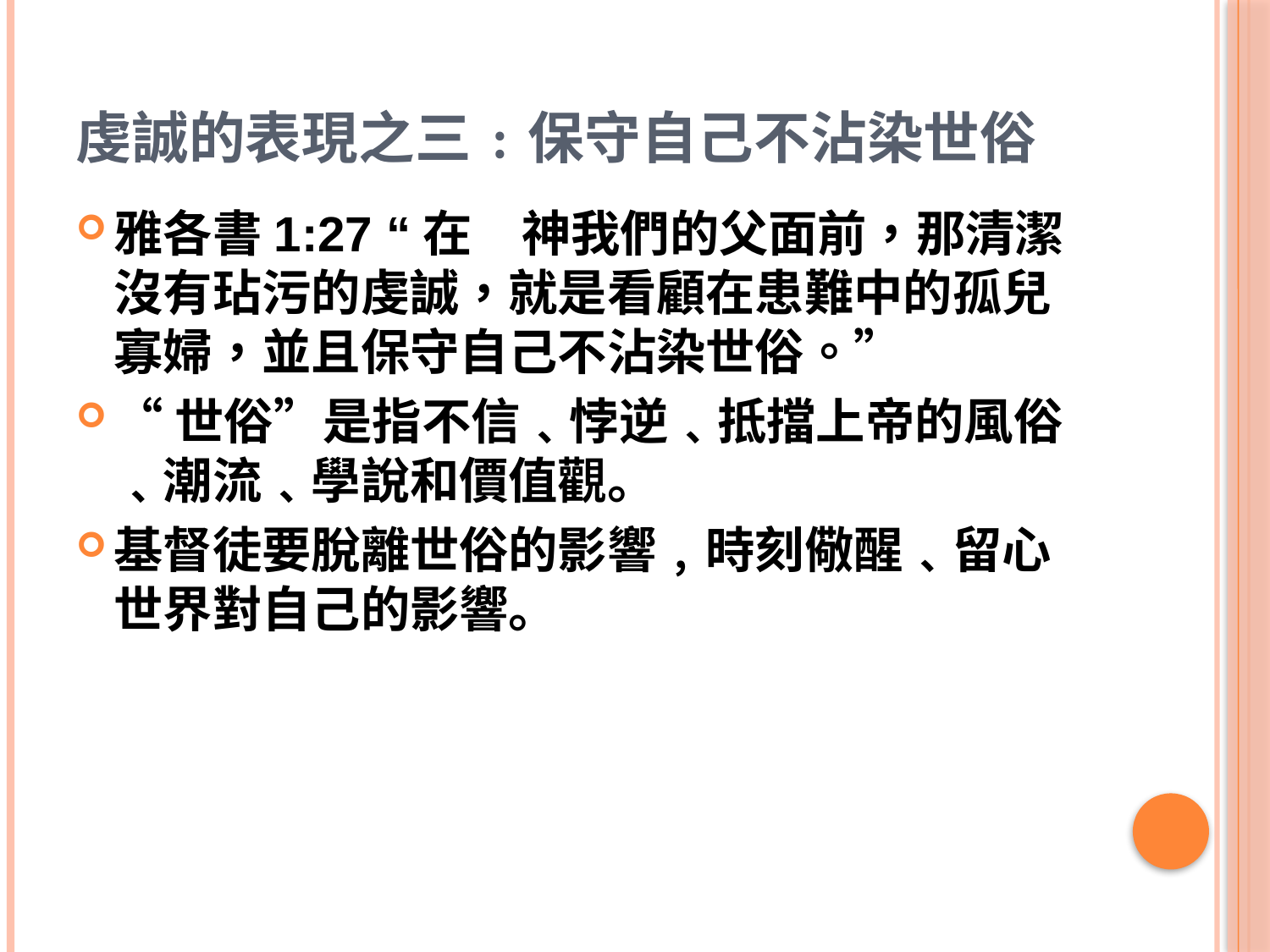

# 虔誠的表現之三﹕保守自己不沾染世俗
雅各書1:27 “在　神我們的父面前，那清潔沒有玷污的虔誠，就是看顧在患難中的孤兒寡婦，並且保守自己不沾染世俗。”
“世俗”是指不信﹑悖逆﹑抵擋上帝的風俗﹑潮流﹑學說和價值觀。
基督徒要脫離世俗的影響﹐時刻儆醒﹑留心世界對自己的影響。